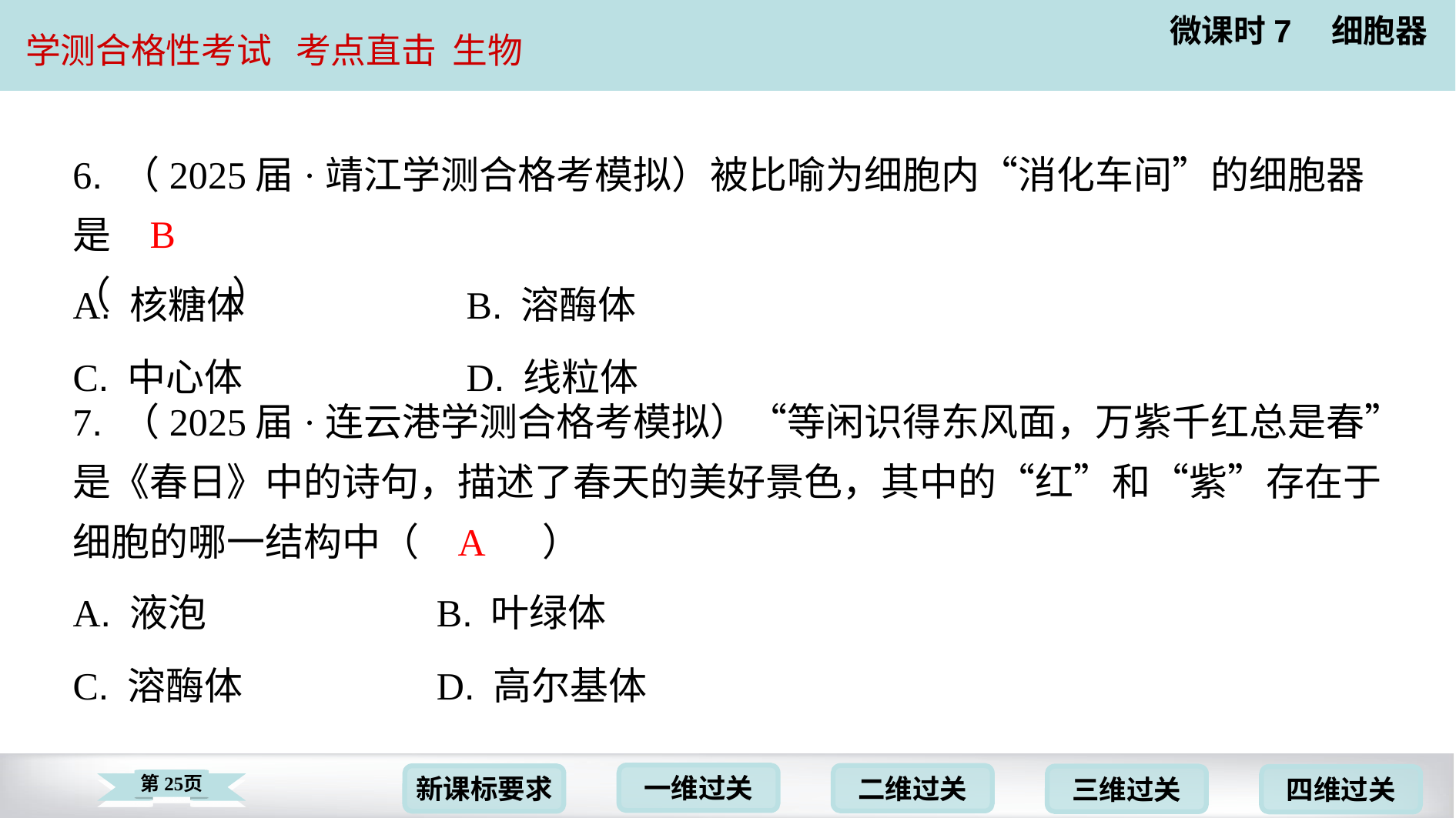

6. （2025届·靖江学测合格考模拟）被比喻为细胞内“消化车间”的细胞器是
（　B　）
B
| A. 核糖体 | B. 溶酶体 |
| --- | --- |
| C. 中心体 | D. 线粒体 |
7. （2025届·连云港学测合格考模拟）“等闲识得东风面，万紫千红总是春”
是《春日》中的诗句，描述了春天的美好景色，其中的“红”和“紫”存在于
细胞的哪一结构中（　A　）
A
| A. 液泡 | B. 叶绿体 |
| --- | --- |
| C. 溶酶体 | D. 高尔基体 |